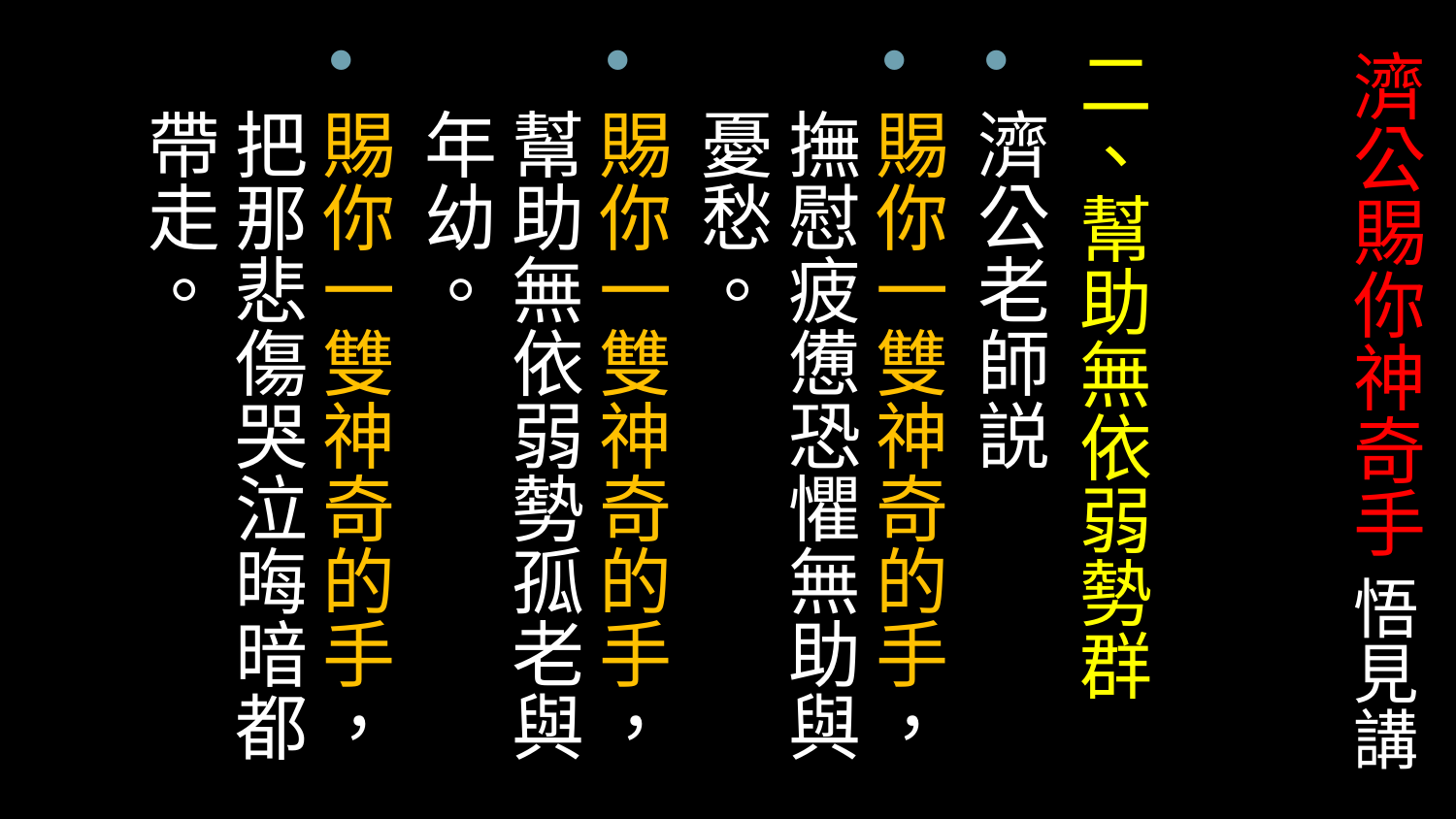

二、幫助無依弱勢群
濟公老師説
賜你一雙神奇的手，撫慰疲憊恐懼無助與憂愁。
賜你一雙神奇的手，幫助無依弱勢孤老與年幼。
賜你一雙神奇的手，把那悲傷哭泣晦暗都帶走。

# 濟公賜你神奇手 悟見講